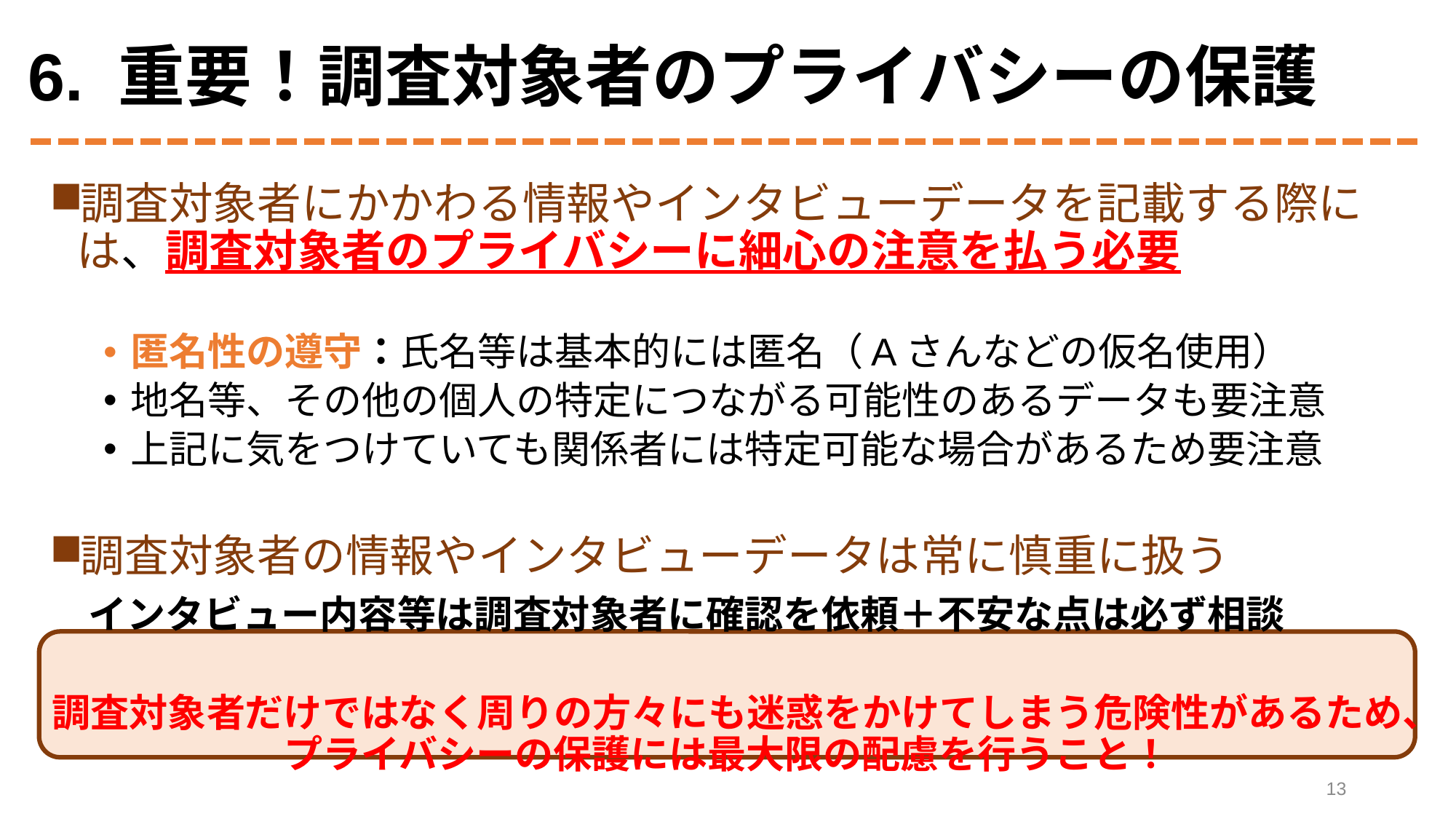

# 6. 重要！調査対象者のプライバシーの保護
調査対象者にかかわる情報やインタビューデータを記載する際には、調査対象者のプライバシーに細心の注意を払う必要

匿名性の遵守：氏名等は基本的には匿名（Aさんなどの仮名使用）
地名等、その他の個人の特定につながる可能性のあるデータも要注意
上記に気をつけていても関係者には特定可能な場合があるため要注意

調査対象者の情報やインタビューデータは常に慎重に扱う
　インタビュー内容等は調査対象者に確認を依頼＋不安な点は必ず相談

調査対象者だけではなく周りの方々にも迷惑をかけてしまう危険性があるため、プライバシーの保護には最大限の配慮を行うこと！

13